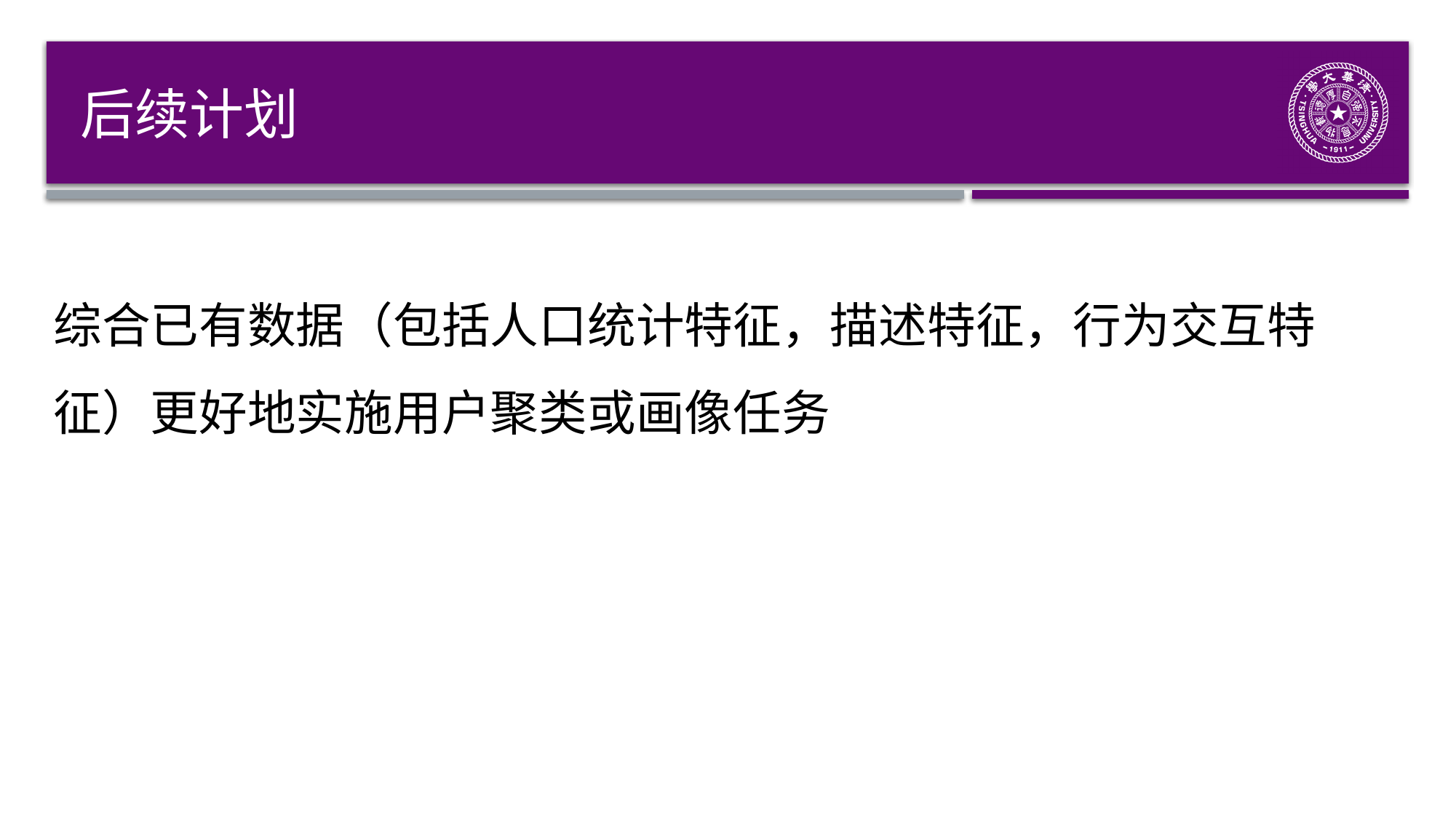

# 后续计划

综合已有数据（包括人口统计特征，描述特征，行为交互特征）更好地实施用户聚类或画像任务